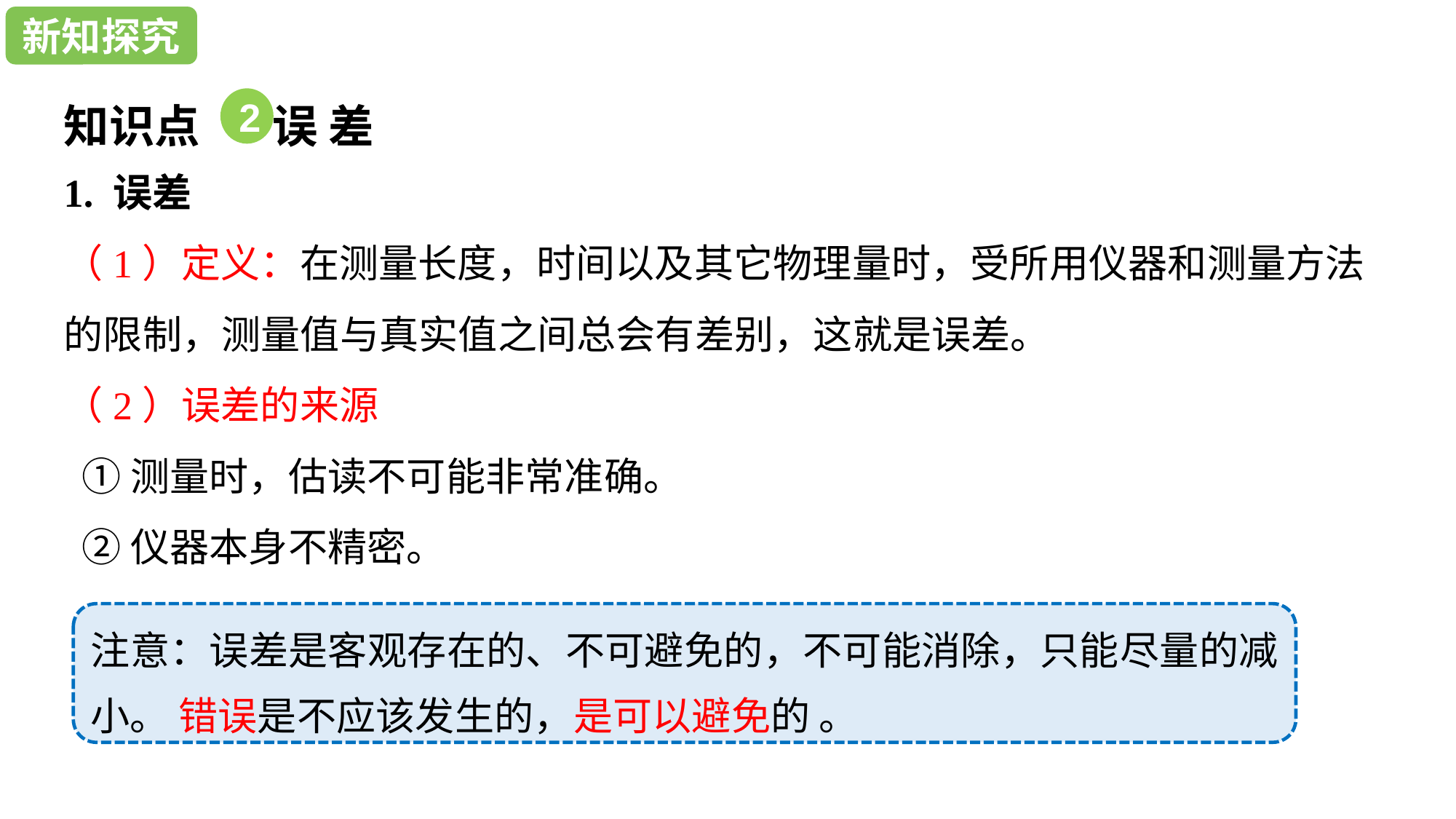

新知探究
新知探究
知识点       误 差
2
1. 误差
（1）定义：在测量长度，时间以及其它物理量时，受所用仪器和测量方法的限制，测量值与真实值之间总会有差别，这就是误差。
（2）误差的来源
  ①测量时，估读不可能非常准确。
  ②仪器本身不精密。
注意：误差是客观存在的、不可避免的，不可能消除，只能尽量的减小。 错误是不应该发生的，是可以避免的 。